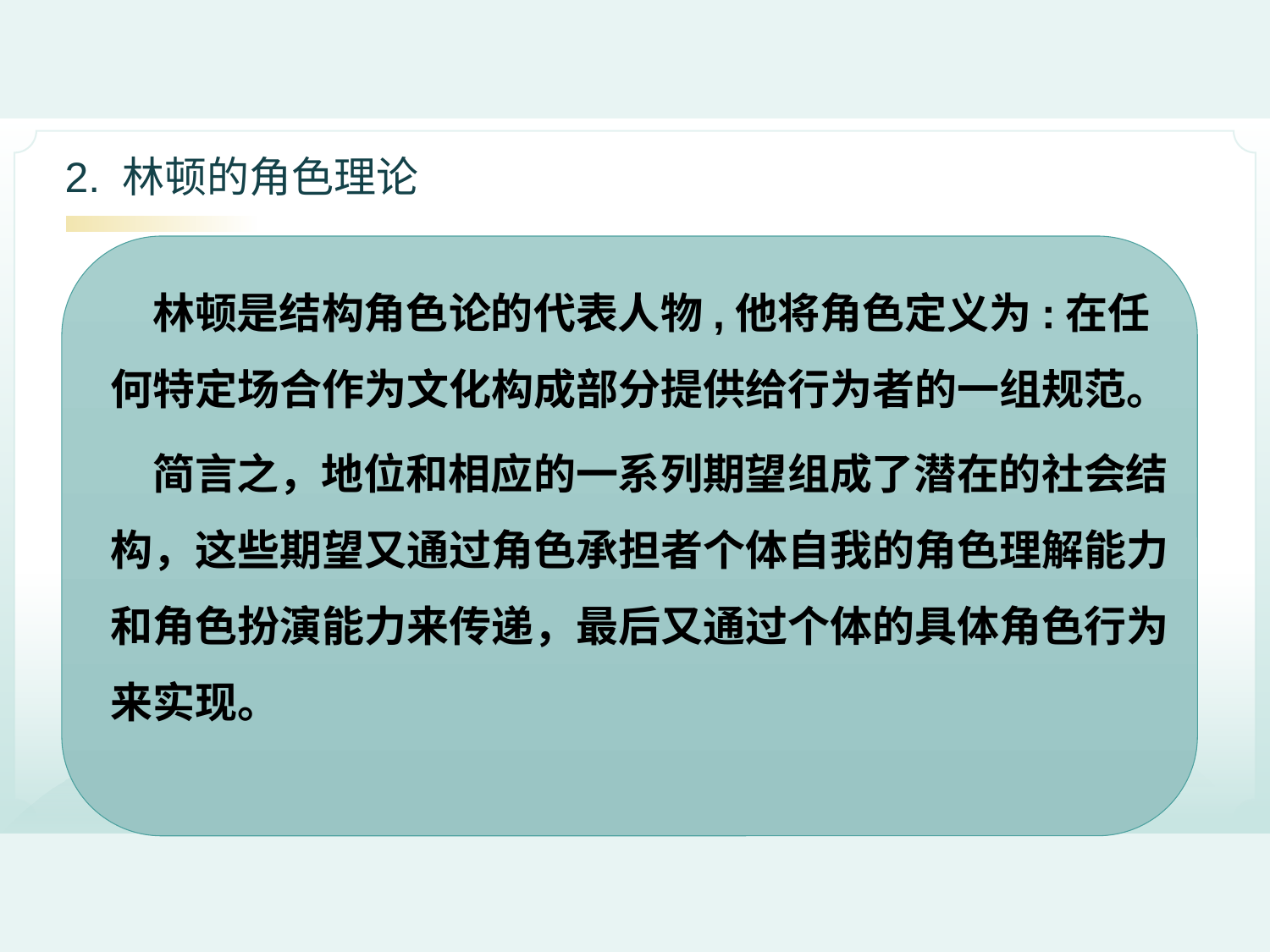

# 2. 林顿的角色理论

      林顿是结构角色论的代表人物,他将角色定义为:在任何特定场合作为文化构成部分提供给行为者的一组规范。
      简言之，地位和相应的一系列期望组成了潜在的社会结构，这些期望又通过角色承担者个体自我的角色理解能力和角色扮演能力来传递，最后又通过个体的具体角色行为来实现。